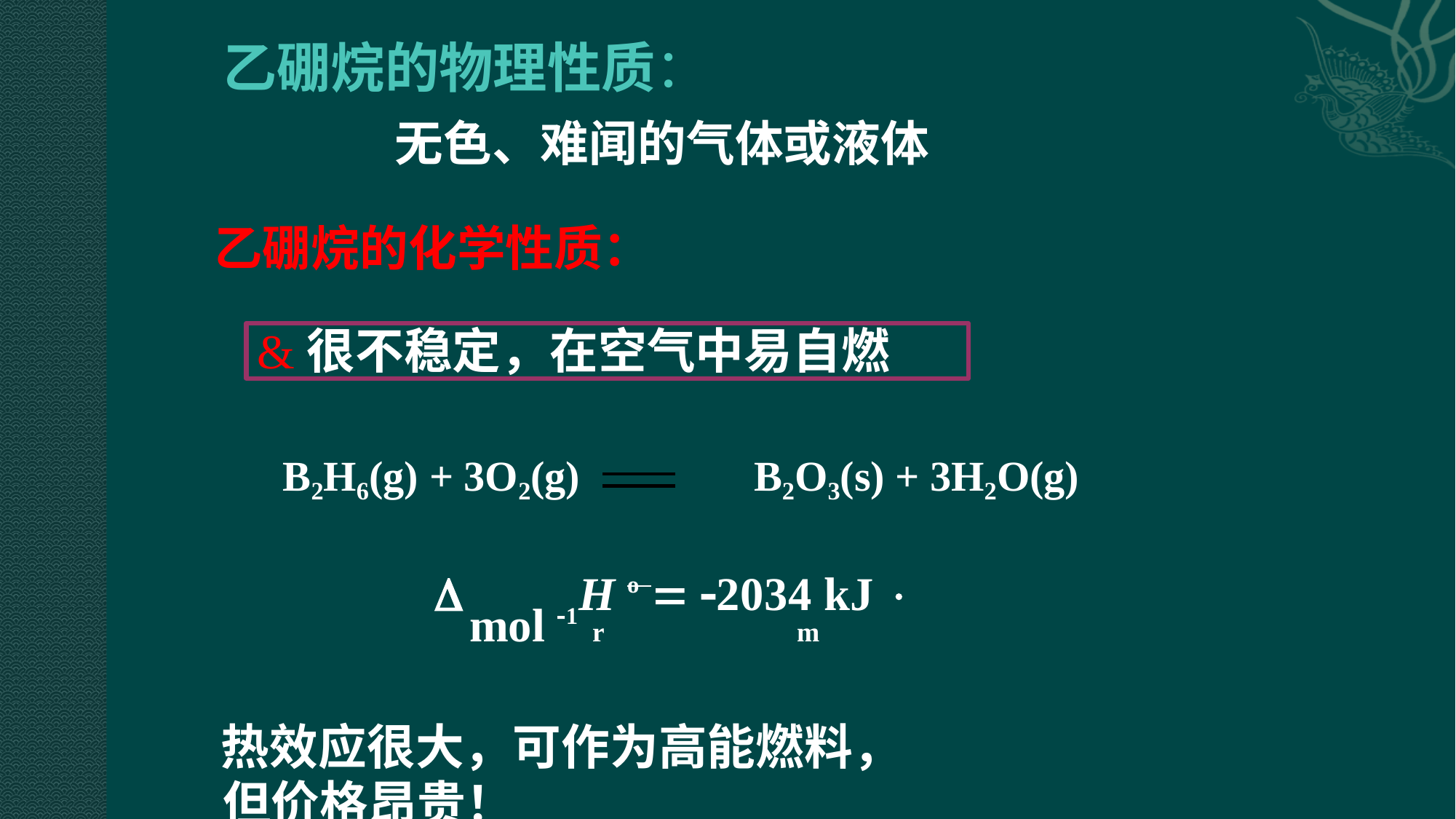

# 乙硼烷的物理性质：
无色、难闻的气体或液体

乙硼烷的化学性质：
&很不稳定，在空气中易自燃
B2H6(g) + 3O2(g)	B2O3(s) + 3H2O(g)

Δ		H o  = −2034 kJ ⋅ mol −1  r		m

热效应很大，可作为高能燃料，但价格昂贵！